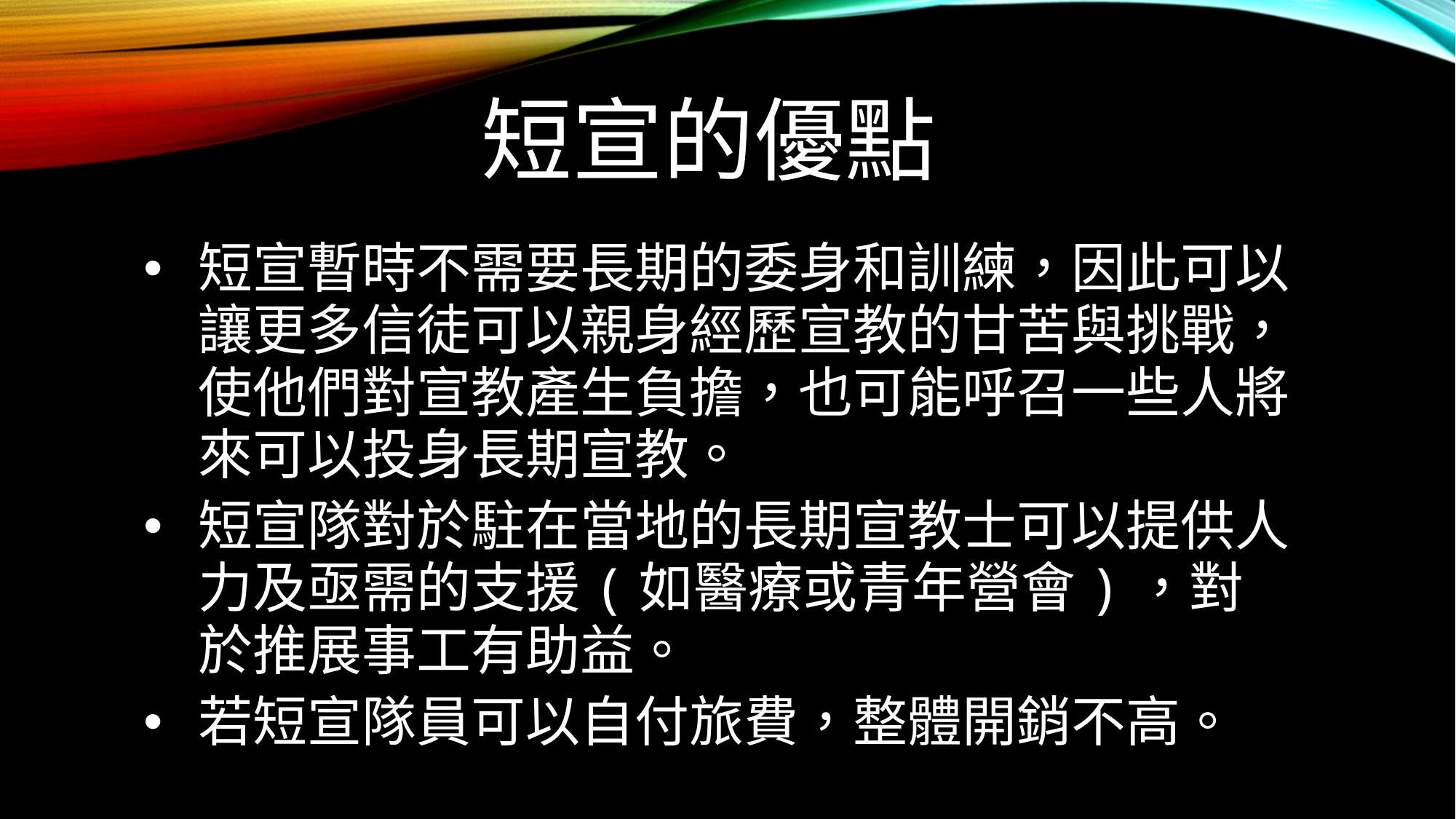

# 短宣的優點
短宣暫時不需要長期的委身和訓練，因此可以讓更多信徒可以親身經歷宣教的甘苦與挑戰，使他們對宣教產生負擔，也可能呼召一些人將來可以投身長期宣教。
短宣隊對於駐在當地的長期宣教士可以提供人力及亟需的支援(如醫療或青年營會)，對於推展事工有助益。
若短宣隊員可以自付旅費，整體開銷不高。